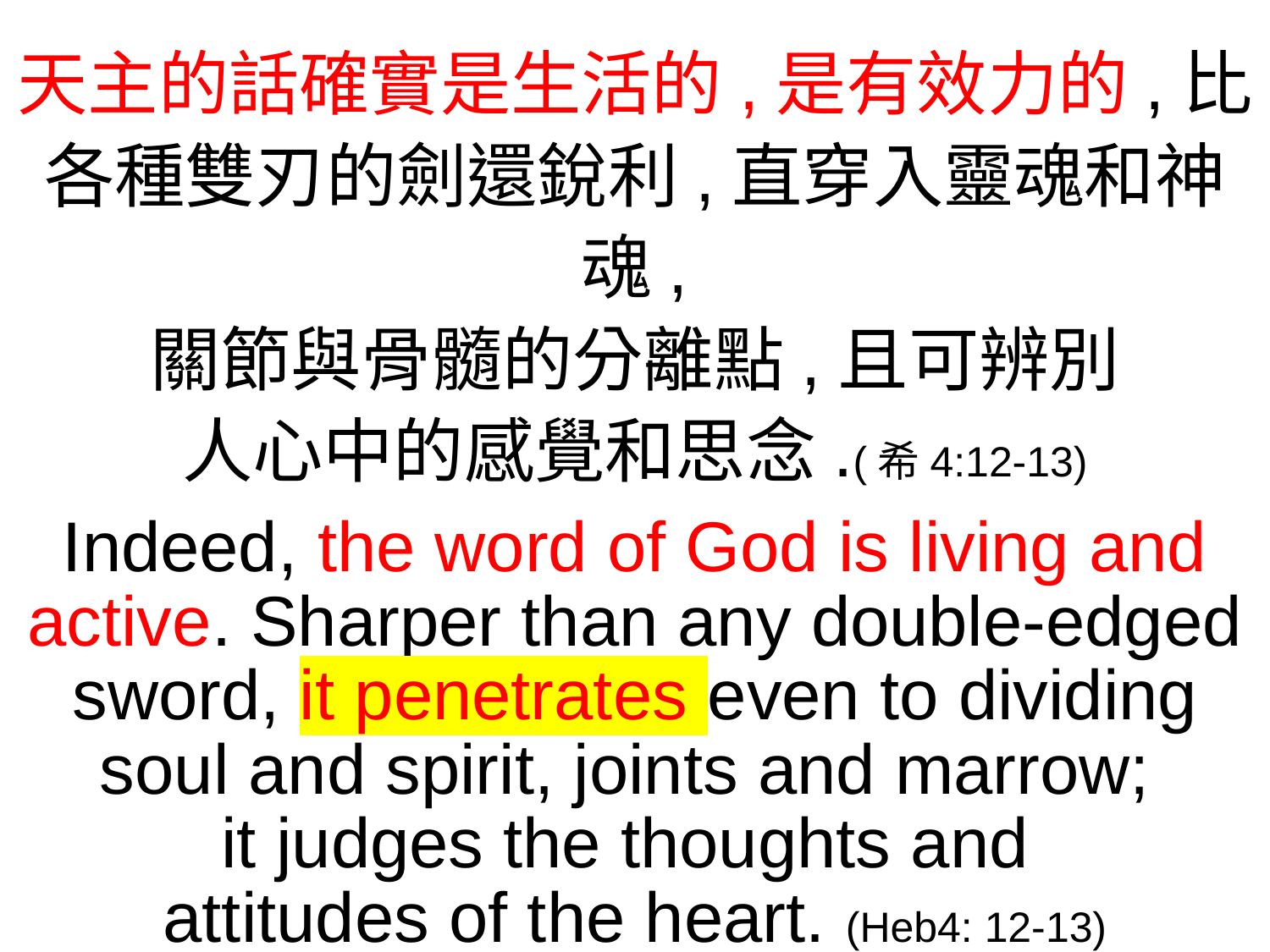

天主的話確實是生活的,是有效力的,比各種雙刃的劍還銳利,直穿入靈魂和神魂,
關節與骨髓的分離點,且可辨別
人心中的感覺和思念.(希4:12-13)
Indeed, the word of God is living and active. Sharper than any double-edged sword, it penetrates even to dividing soul and spirit, joints and marrow;
it judges the thoughts and
attitudes of the heart. (Heb4: 12-13)